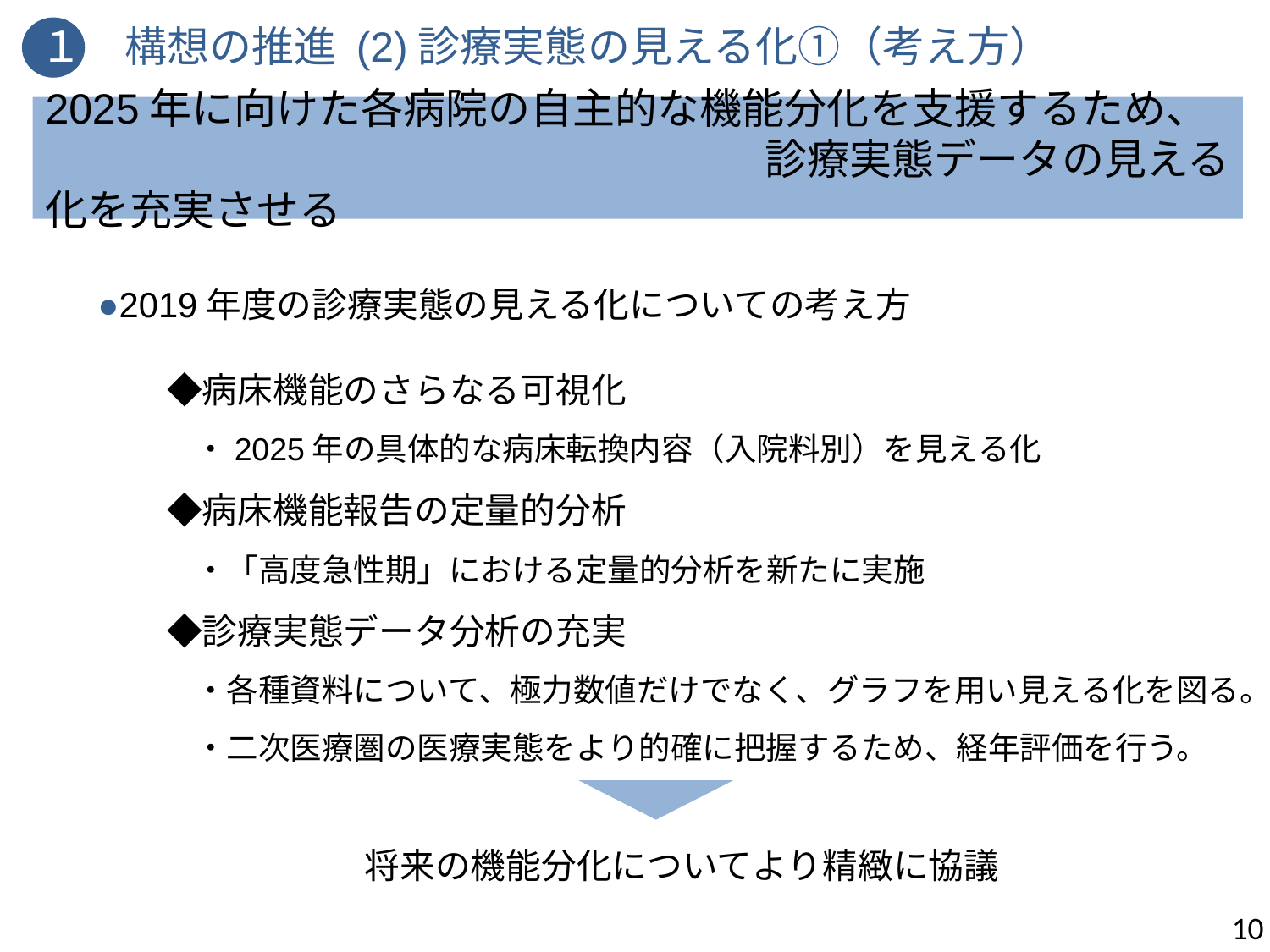

１　構想の推進 (2)診療実態の見える化①（考え方）

2025年に向けた各病院の自主的な機能分化を支援するため、
　　　　　　　　　　　　　　　　　診療実態データの見える化を充実させる
●2019年度の診療実態の見える化についての考え方
　◆病床機能のさらなる可視化
　　・2025年の具体的な病床転換内容（入院料別）を見える化
　◆病床機能報告の定量的分析
　　・「高度急性期」における定量的分析を新たに実施
　◆診療実態データ分析の充実
　　・各種資料について、極力数値だけでなく、グラフを用い見える化を図る。
　　・二次医療圏の医療実態をより的確に把握するため、経年評価を行う。

 　将来の機能分化についてより精緻に協議
10